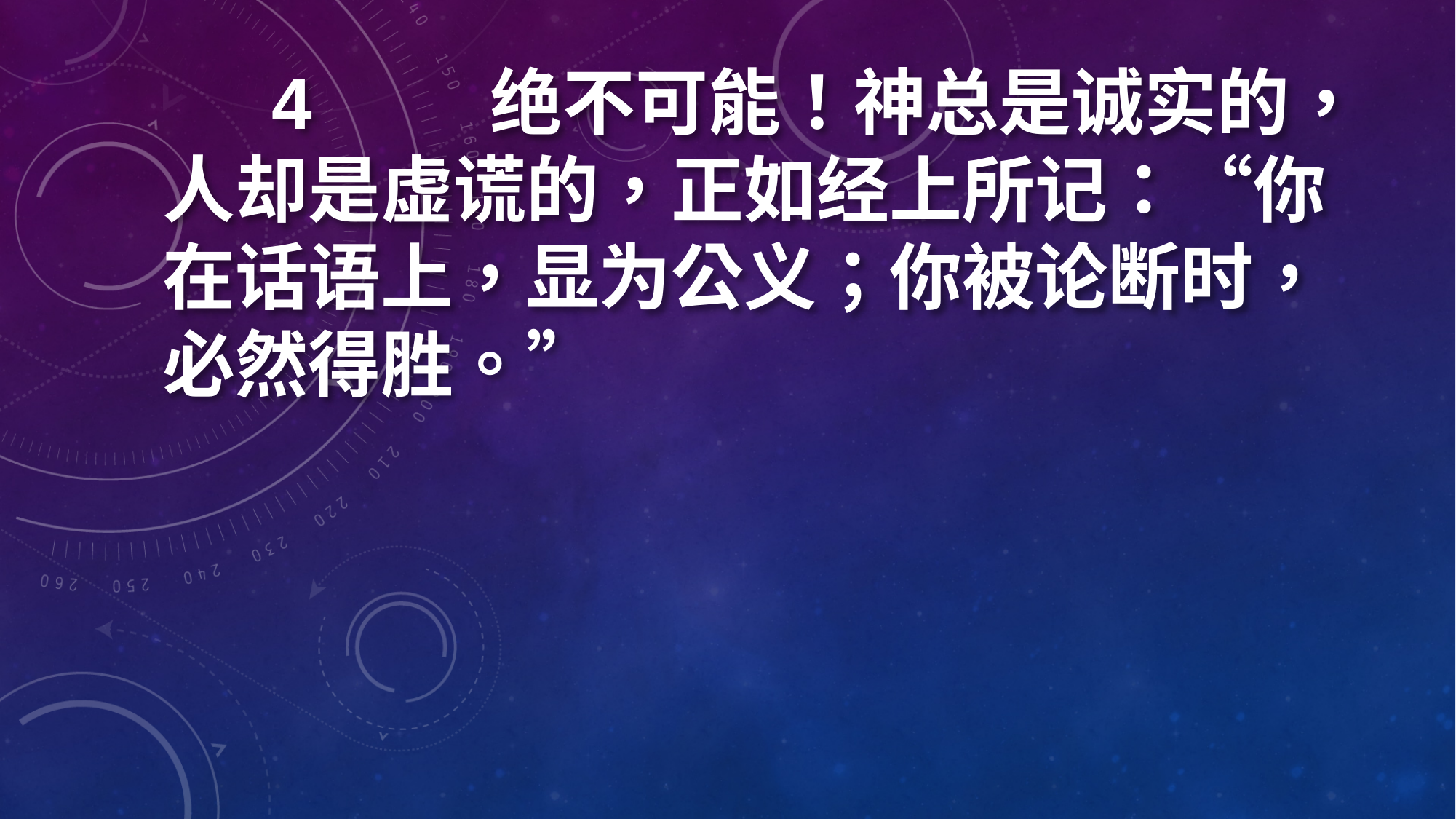

4	 	绝不可能！神总是诚实的，人却是虚谎的，正如经上所记：“你在话语上，显为公义；你被论断时，必然得胜。”